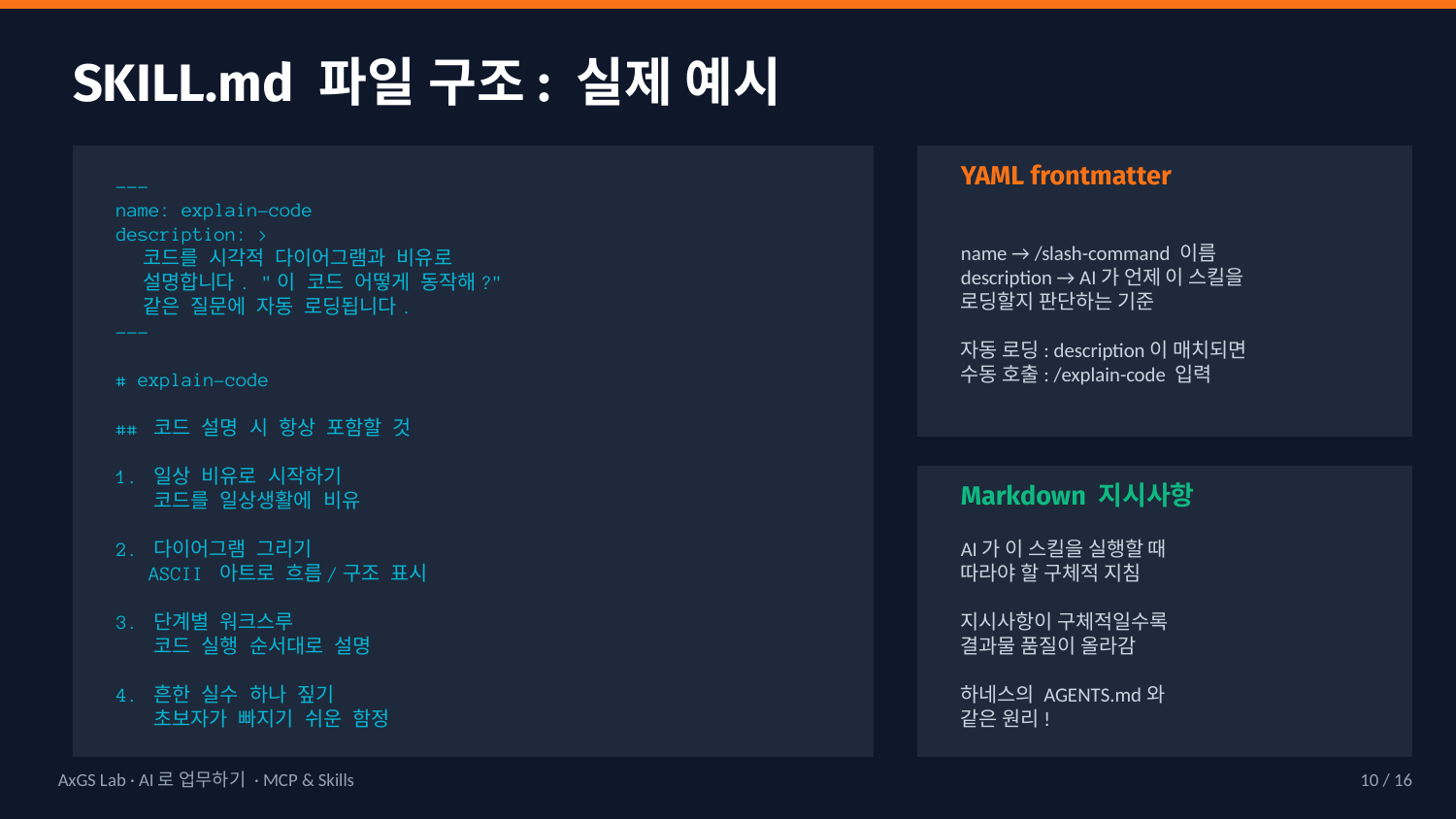

SKILL.md 파일 구조: 실제 예시

YAML frontmatter
---
name: explain-code
description: >
  코드를 시각적 다이어그램과 비유로
  설명합니다. "이 코드 어떻게 동작해?"
  같은 질문에 자동 로딩됩니다.
---

# explain-code

## 코드 설명 시 항상 포함할 것

1. 일상 비유로 시작하기
   코드를 일상생활에 비유

2. 다이어그램 그리기
   ASCII 아트로 흐름/구조 표시

3. 단계별 워크스루
   코드 실행 순서대로 설명

4. 흔한 실수 하나 짚기
   초보자가 빠지기 쉬운 함정
name → /slash-command 이름
description → AI가 언제 이 스킬을
로딩할지 판단하는 기준

자동 로딩: description이 매치되면
수동 호출: /explain-code 입력

Markdown 지시사항
AI가 이 스킬을 실행할 때
따라야 할 구체적 지침

지시사항이 구체적일수록
결과물 품질이 올라감

하네스의 AGENTS.md와
같은 원리!
AxGS Lab · AI로 업무하기 · MCP & Skills
10 / 16